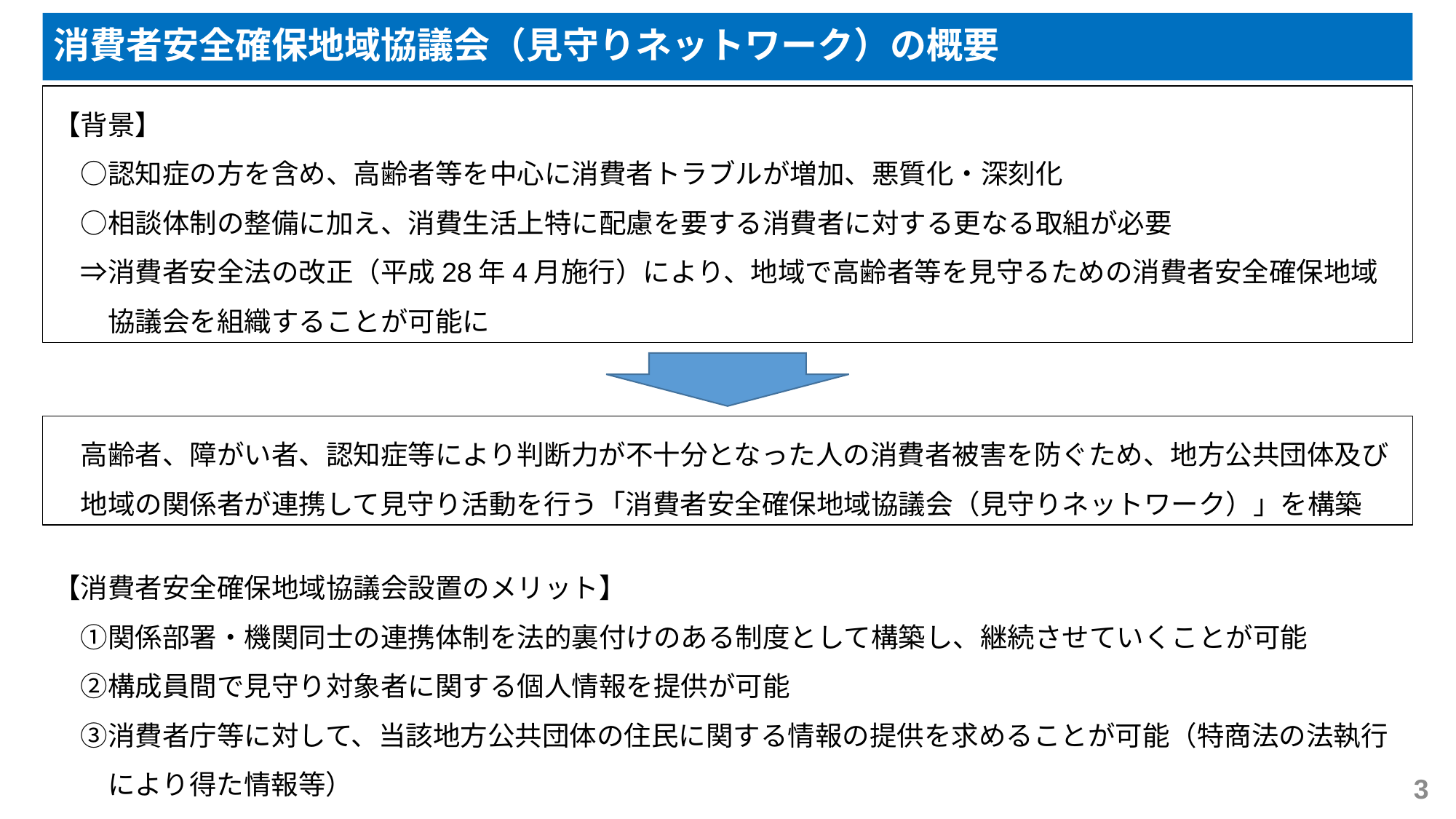

消費者安全確保地域協議会（見守りネットワーク）の概要
【背景】
　○認知症の方を含め、高齢者等を中心に消費者トラブルが増加、悪質化・深刻化
　○相談体制の整備に加え、消費生活上特に配慮を要する消費者に対する更なる取組が必要
　⇒消費者安全法の改正（平成28年4月施行）により、地域で高齢者等を見守るための消費者安全確保地域
　　協議会を組織することが可能に

　高齢者、障がい者、認知症等により判断力が不十分となった人の消費者被害を防ぐため、地方公共団体及び
　地域の関係者が連携して見守り活動を行う「消費者安全確保地域協議会（見守りネットワーク）」を構築
【消費者安全確保地域協議会設置のメリット】
　①関係部署・機関同士の連携体制を法的裏付けのある制度として構築し、継続させていくことが可能
　②構成員間で見守り対象者に関する個人情報を提供が可能
　③消費者庁等に対して、当該地方公共団体の住民に関する情報の提供を求めることが可能（特商法の法執行
　　により得た情報等）
3